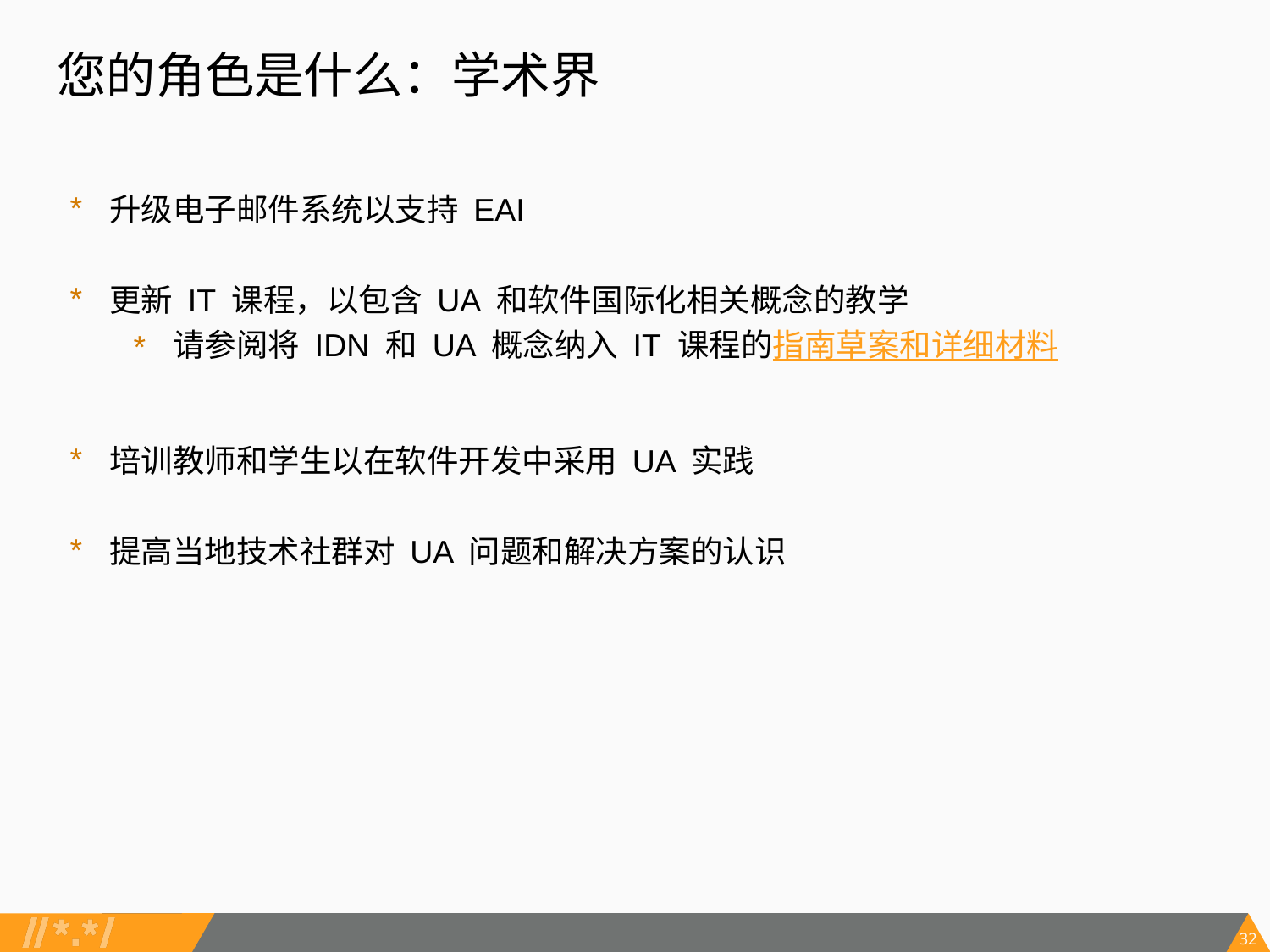

您的角色是什么：学术界
升级电子邮件系统以支持 EAI

更新 IT 课程，以包含 UA 和软件国际化相关概念的教学
请参阅将 IDN 和 UA 概念纳入 IT 课程的指南草案和详细材料

培训教师和学生以在软件开发中采用 UA 实践

提高当地技术社群对 UA 问题和解决方案的认识